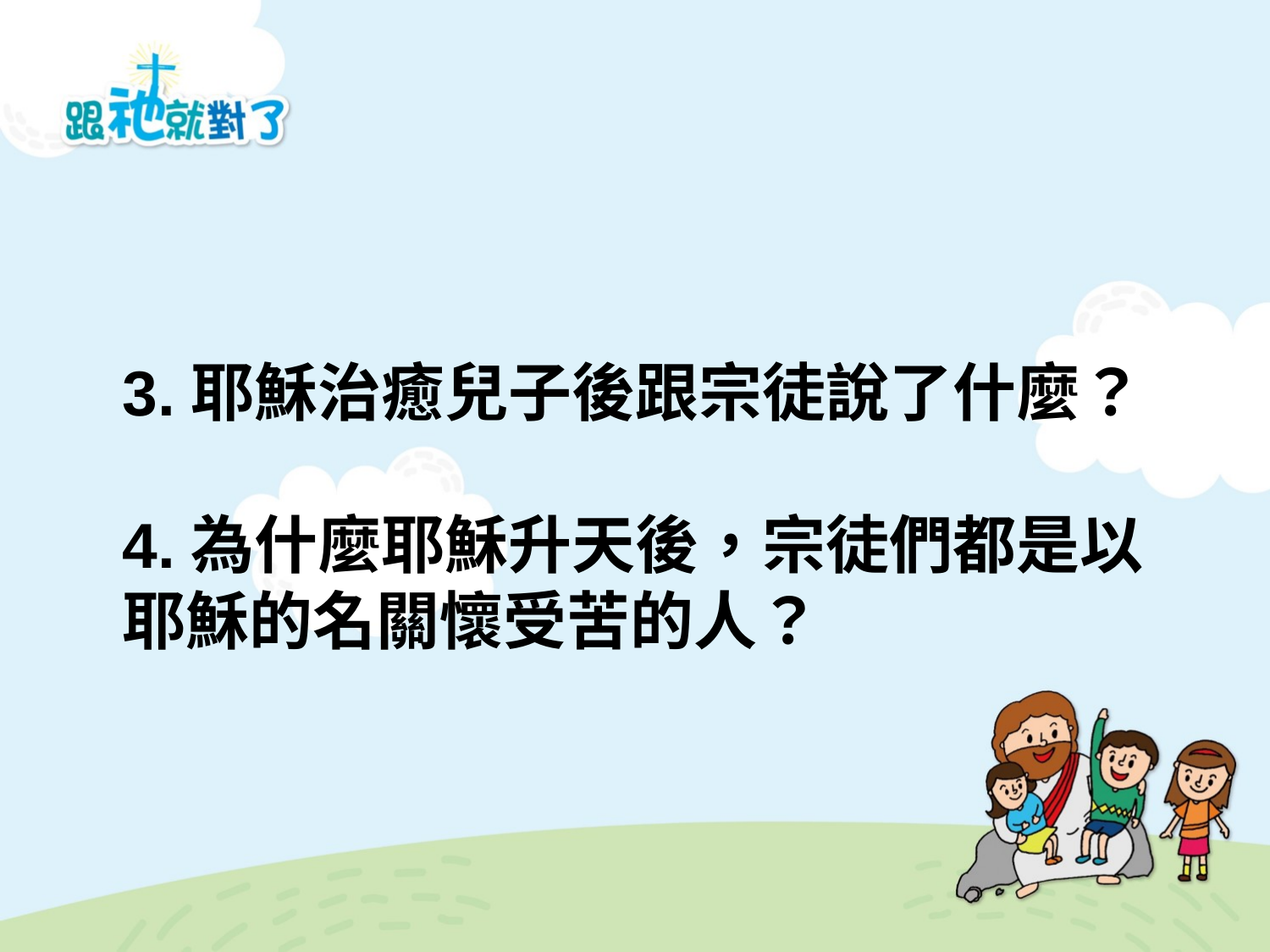

3.耶穌治癒兒子後跟宗徒說了什麼？

4.為什麼耶穌升天後，宗徒們都是以耶穌的名關懷受苦的人？